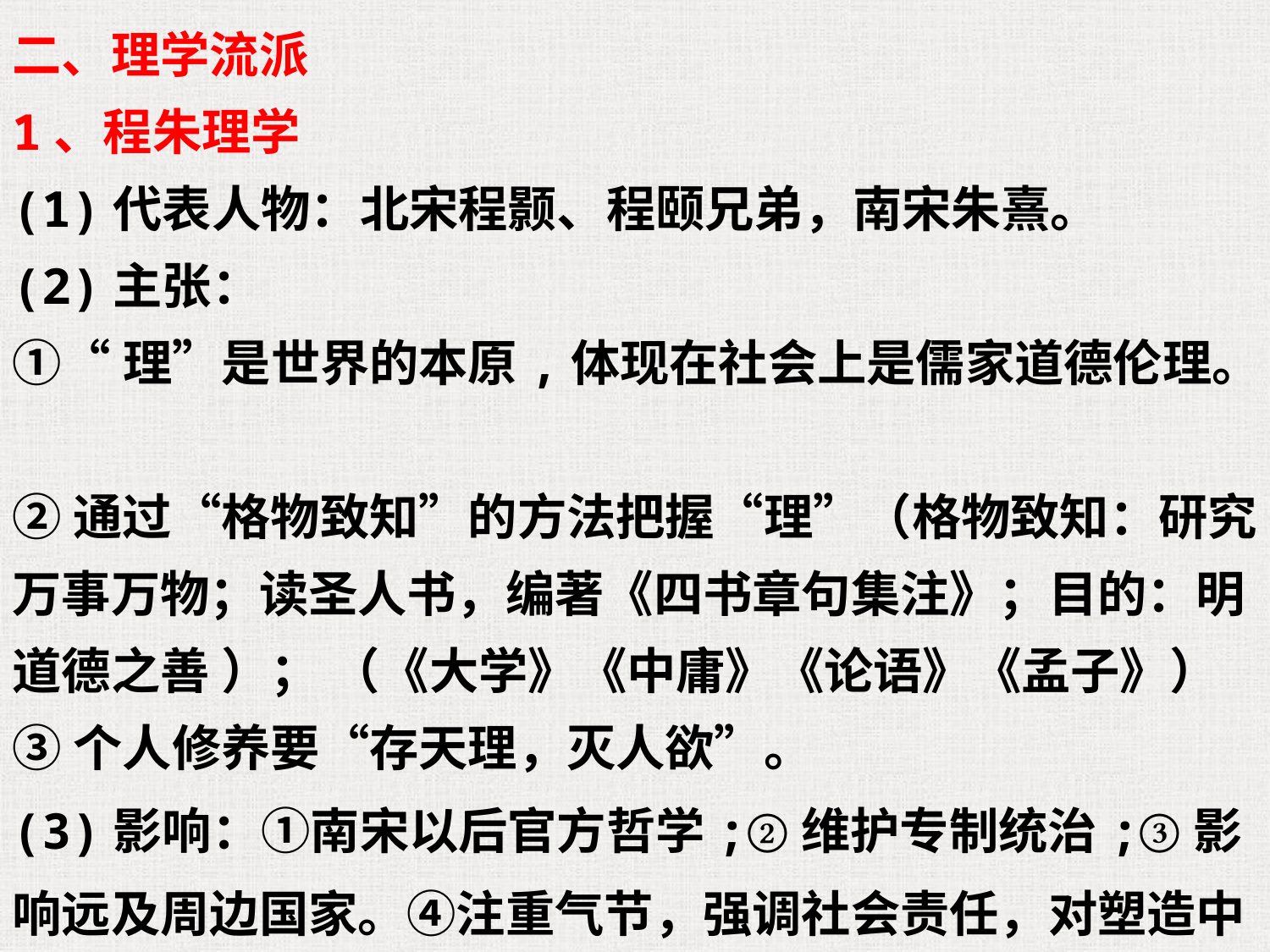

二、理学流派
1、程朱理学
(1)代表人物：北宋程颢、程颐兄弟，南宋朱熹。
(2)主张：
①“理”是世界的本原,体现在社会上是儒家道德伦理。
②通过“格物致知”的方法把握“理”（格物致知：研究万事万物；读圣人书，编著《四书章句集注》；目的：明道德之善 ）； （《大学》《中庸》《论语》《孟子》）
③个人修养要“存天理，灭人欲”。
(3)影响：①南宋以后官方哲学;②维护专制统治;③影响远及周边国家。④注重气节，强调社会责任，对塑造中华民族性格起到了积极作用。